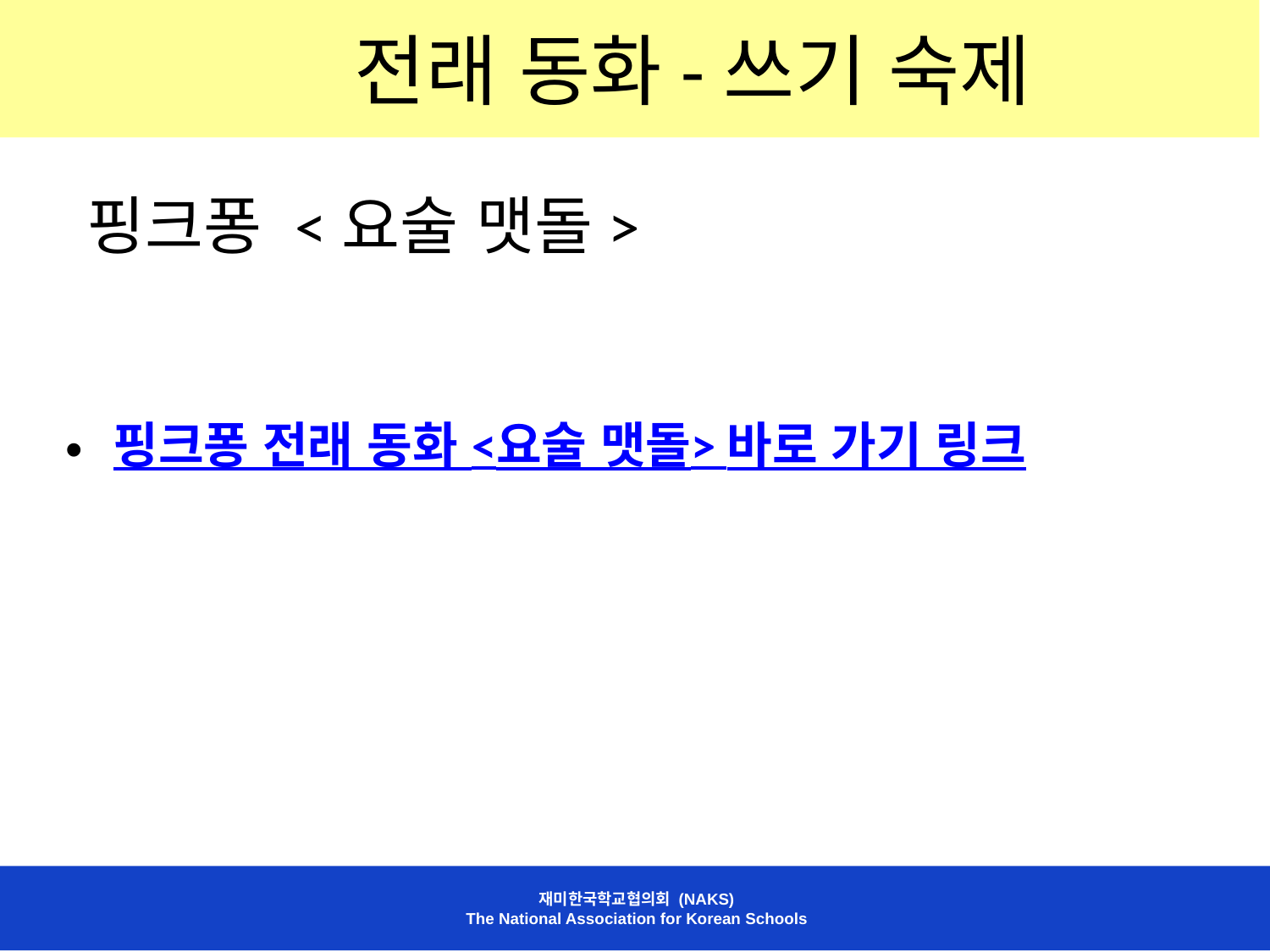

# 전래 동화-쓰기 숙제
핑크퐁 <요술 맷돌>
핑크퐁 전래 동화 <요술 맷돌> 바로 가기 링크
재미한국학교협의회 (NAKS)
The National Association for Korean Schools